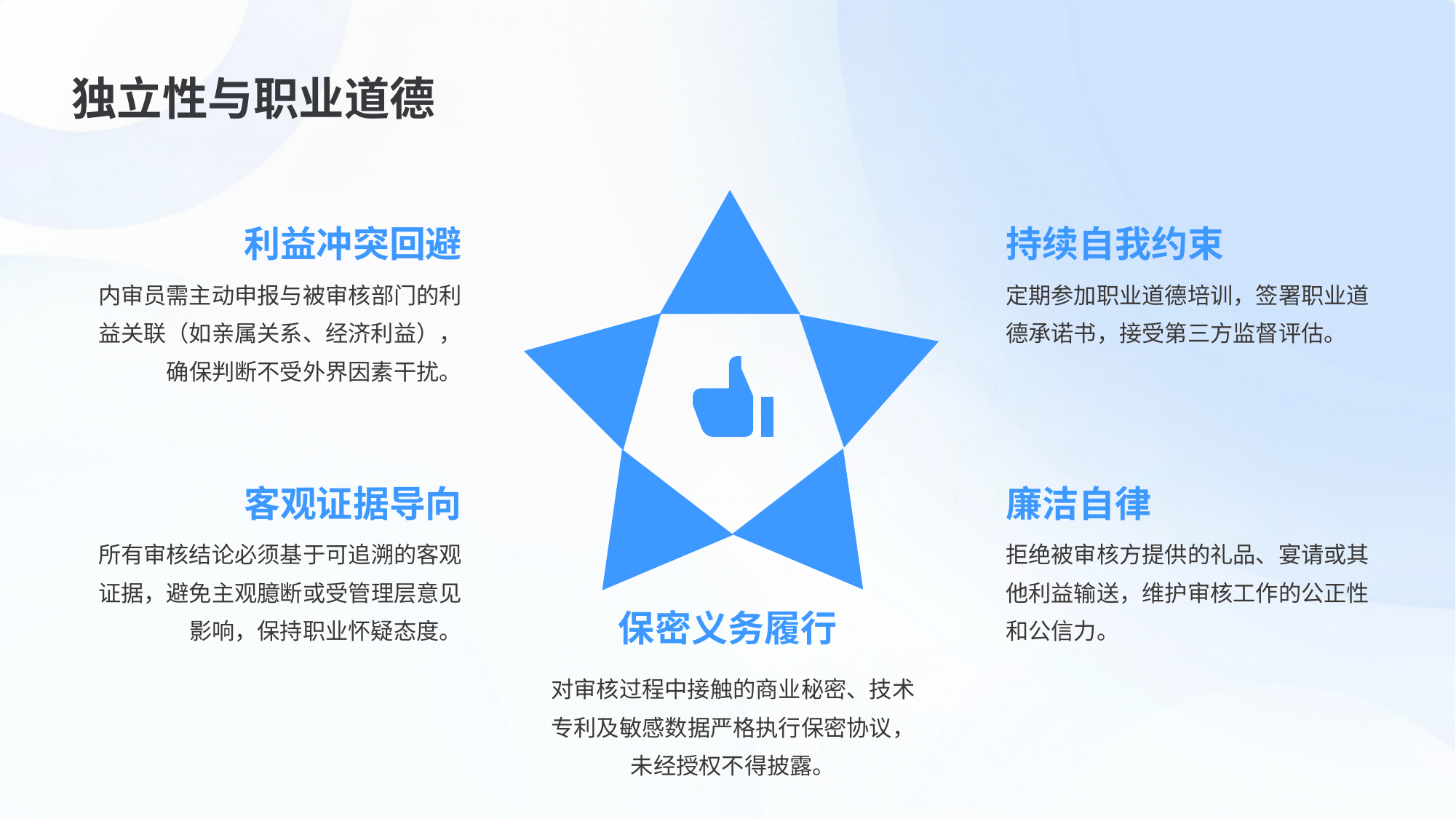

独立性与职业道德

利益冲突回避
持续自我约束
内审员需主动申报与被审核部门的利益关联（如亲属关系、经济利益），确保判断不受外界因素干扰。
定期参加职业道德培训，签署职业道德承诺书，接受第三方监督评估。

客观证据导向
廉洁自律

所有审核结论必须基于可追溯的客观证据，避免主观臆断或受管理层意见影响，保持职业怀疑态度。
拒绝被审核方提供的礼品、宴请或其他利益输送，维护审核工作的公正性和公信力。
保密义务履行
对审核过程中接触的商业秘密、技术专利及敏感数据严格执行保密协议，未经授权不得披露。